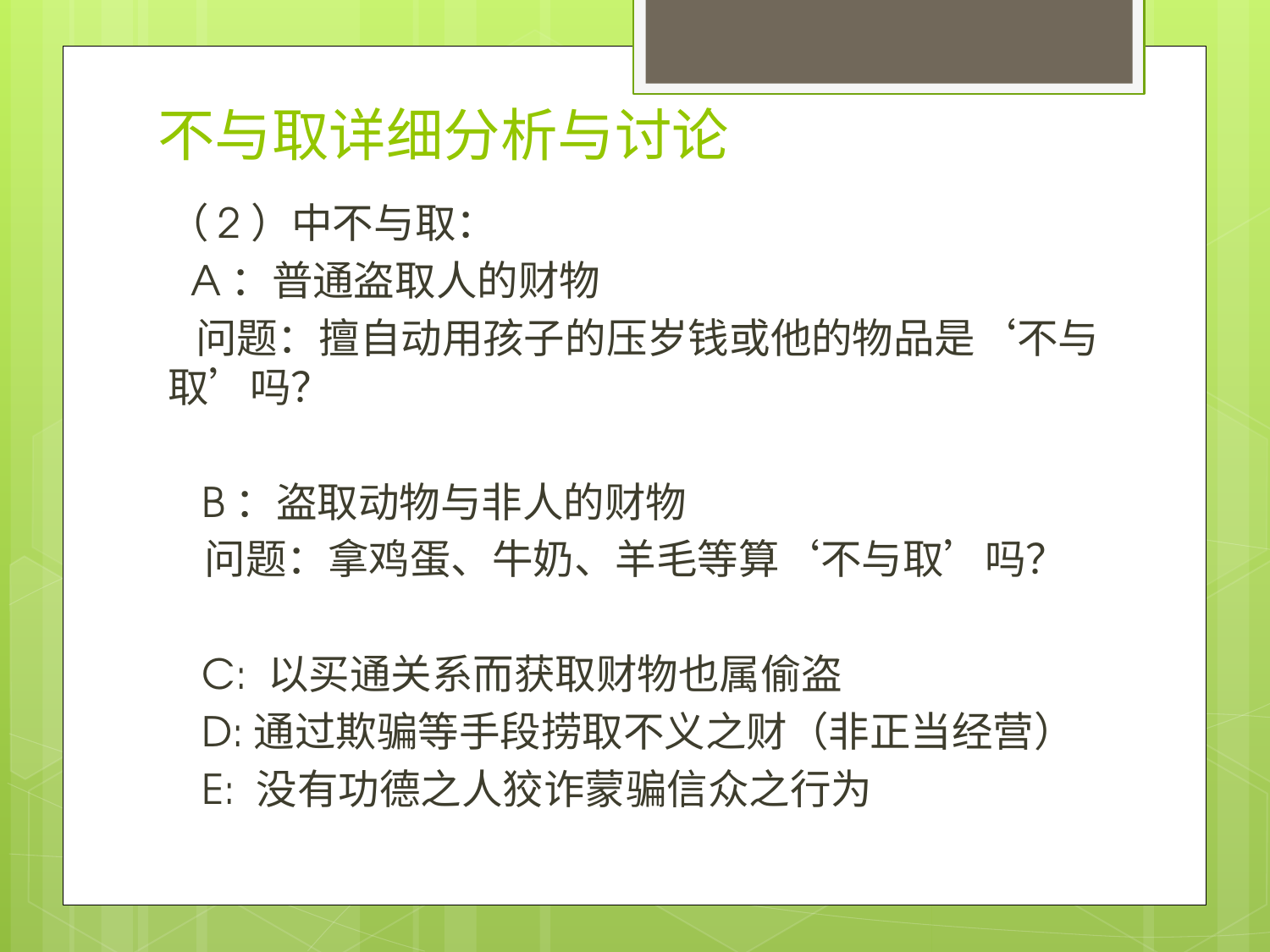

# 不与取详细分析与讨论
（2）中不与取：
  A：普通盗取人的财物
  问题：擅自动用孩子的压岁钱或他的物品是‘不与取’吗？

   B：盗取动物与非人的财物
   问题：拿鸡蛋、牛奶、羊毛等算‘不与取’吗？

   C: 以买通关系而获取财物也属偷盗
   D:通过欺骗等手段捞取不义之财（非正当经营）
   E: 没有功德之人狡诈蒙骗信众之行为